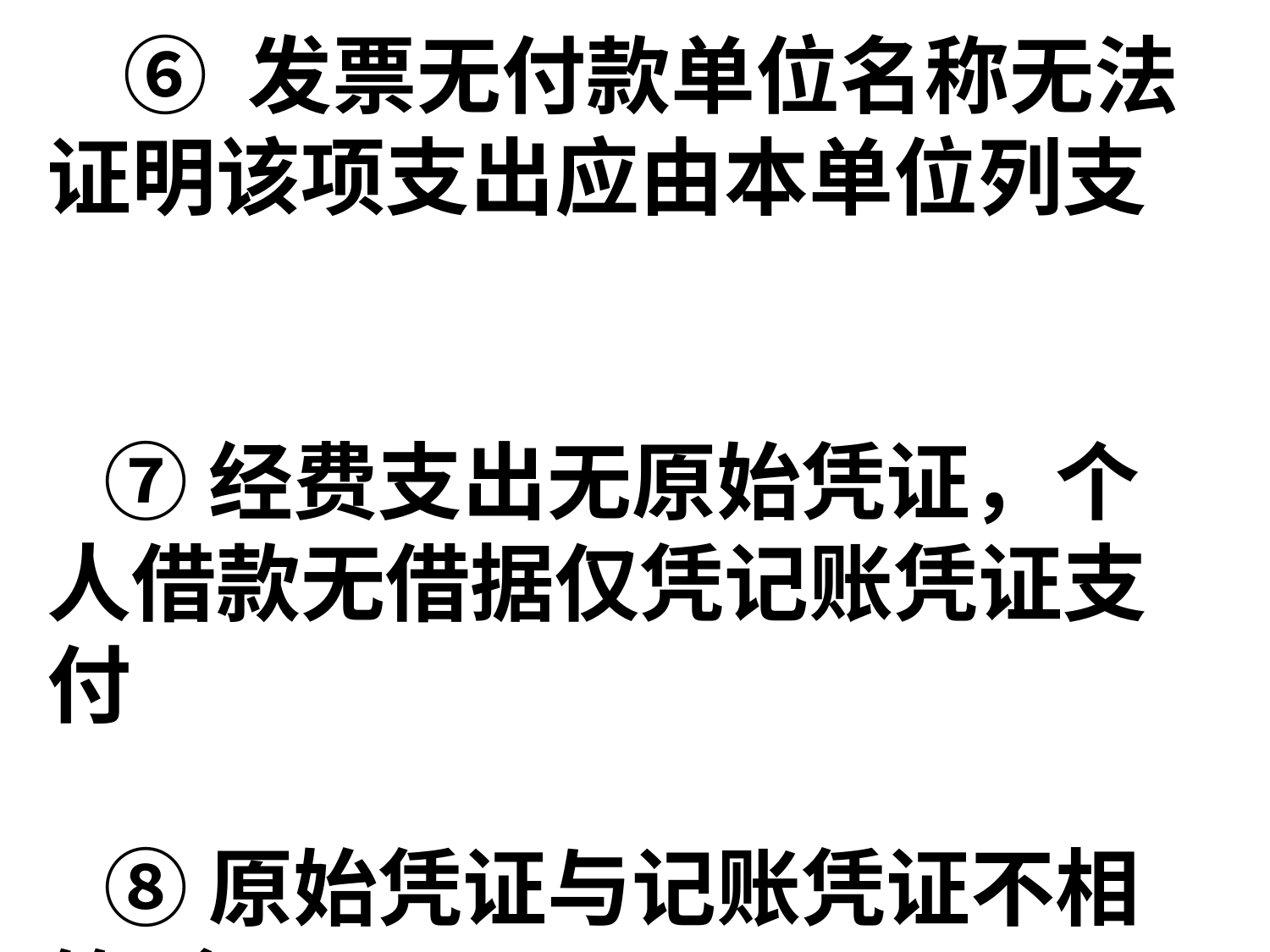

#
 ⑥ 发票无付款单位名称无法证明该项支出应由本单位列支

⑦经费支出无原始凭证，个人借款无借据仅凭记账凭证支付

⑧原始凭证与记账凭证不相符（笔误：5.29万元登记52.9万元）